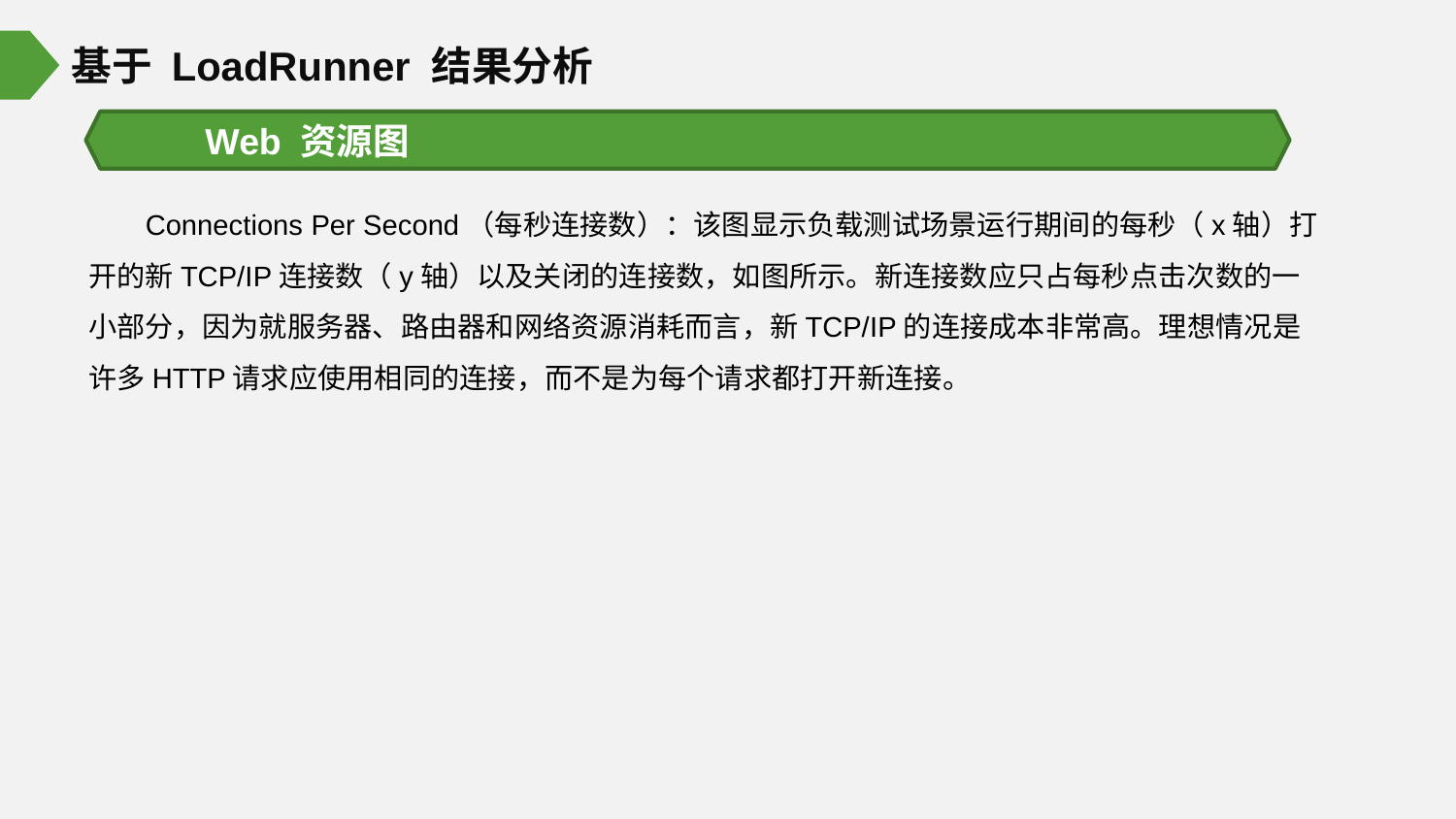

基于 LoadRunner 结果分析
Web 资源图
Connections Per Second（每秒连接数）：该图显示负载测试场景运行期间的每秒（x轴）打开的新TCP/IP连接数（y轴）以及关闭的连接数，如图所示。新连接数应只占每秒点击次数的一小部分，因为就服务器、路由器和网络资源消耗而言，新TCP/IP的连接成本非常高。理想情况是许多HTTP请求应使用相同的连接，而不是为每个请求都打开新连接。